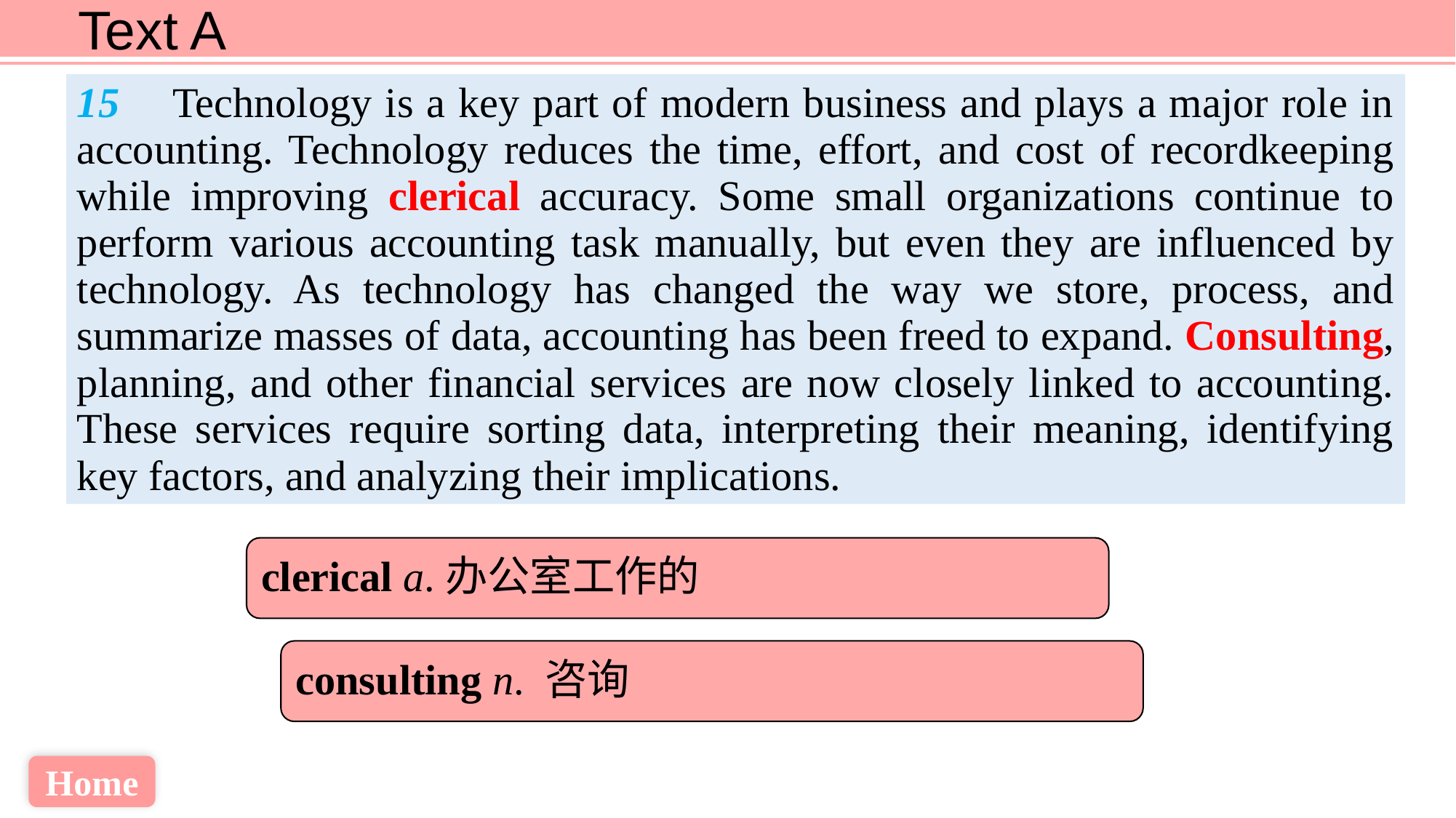

15    Technology is a key part of modern business and plays a major role in accounting. Technology reduces the time, effort, and cost of recordkeeping while improving clerical accuracy. Some small organizations continue to perform various accounting task manually, but even they are influenced by technology. As technology has changed the way we store, process, and summarize masses of data, accounting has been freed to expand. Consulting, planning, and other financial services are now closely linked to accounting. These services require sorting data, interpreting their meaning, identifying key factors, and analyzing their implications.

clerical a.办公室工作的
consulting n. 咨询